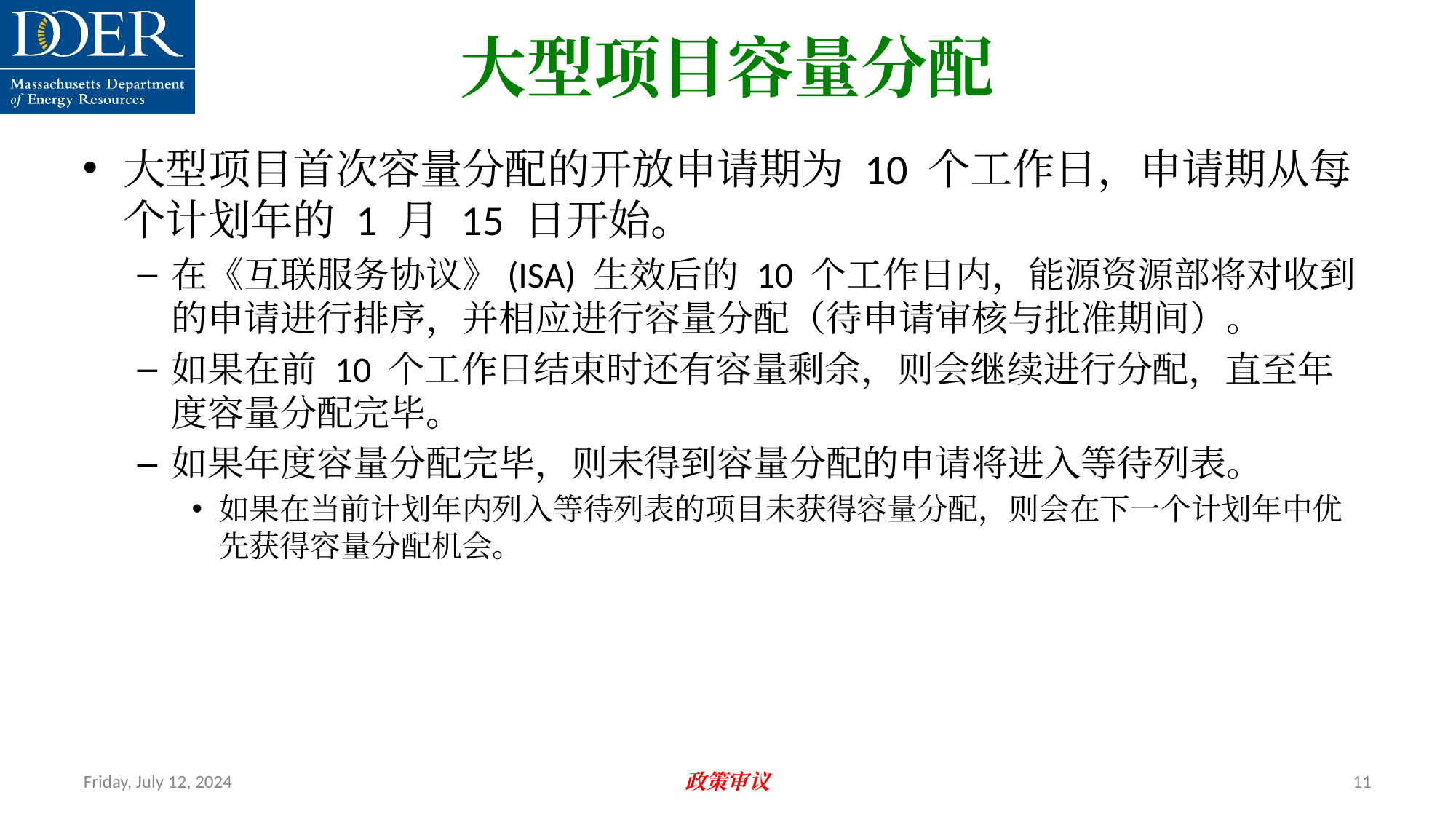

大型项目容量分配
大型项目首次容量分配的开放申请期为 10 个工作日，申请期从每个计划年的 1 月 15 日开始。
在《互联服务协议》(ISA) 生效后的 10 个工作日内，能源资源部将对收到的申请进行排序，并相应进行容量分配（待申请审核与批准期间）。
如果在前 10 个工作日结束时还有容量剩余，则会继续进行分配，直至年度容量分配完毕。
如果年度容量分配完毕，则未得到容量分配的申请将进入等待列表。
如果在当前计划年内列入等待列表的项目未获得容量分配，则会在下一个计划年中优先获得容量分配机会。
Friday, July 12, 2024
政策审议
11